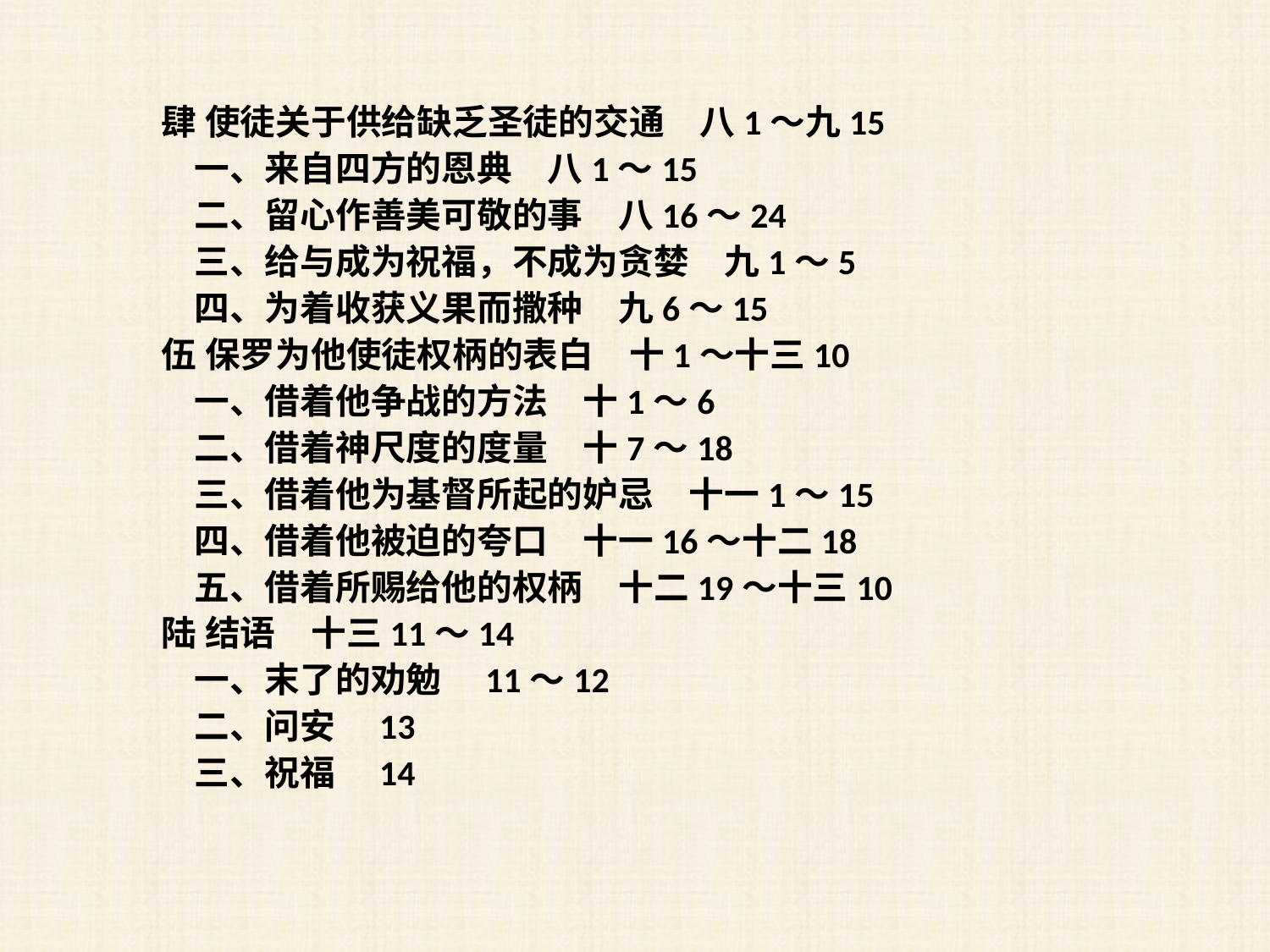

肆 使徒关于供给缺乏圣徒的交通　八1～九15
   一、来自四方的恩典　八1～15
   二、留心作善美可敬的事　八16～24
   三、给与成为祝福，不成为贪婪　九1～5
   四、为着收获义果而撒种　九6～15
伍 保罗为他使徒权柄的表白　十1～十三10
   一、借着他争战的方法　十1～6
   二、借着神尺度的度量　十7～18
   三、借着他为基督所起的妒忌　十一1～15
   四、借着他被迫的夸口　十一16～十二18
   五、借着所赐给他的权柄　十二19～十三10
陆 结语　十三11～14
   一、末了的劝勉　11～12
   二、问安　13
   三、祝福　14